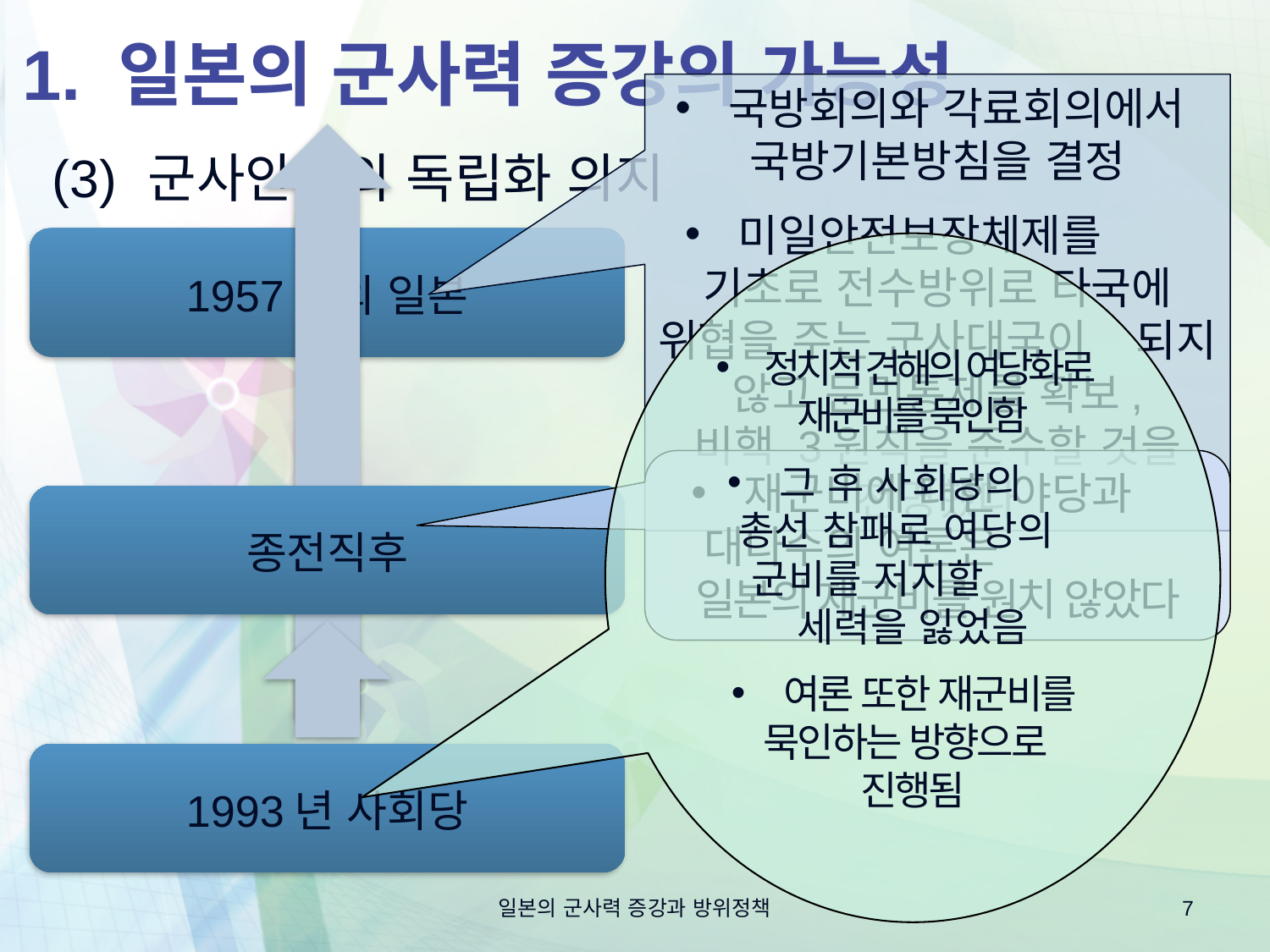

# 1. 일본의 군사력 증강의 가능성
 국방회의와 각료회의에서 국방기본방침을 결정

 미일안전보장체제를       기초로 전수방위로 타국에 위협을 주는 군사대국이    되지 않고 문민통제를 확보,
비핵 3원칙을 준수할 것을 천명했다
 군사안보의 독립화 의지
1957년의 일본
종전직후
1993년 사회당
 정치적 견해의 여당화로 재군비를 묵인함

 그 후 사회당의      총선 참패로 여당의    군비를 저지할         세력을 잃었음

 여론 또한 재군비를 묵인하는 방향으로   진행됨
 재군비에 대한 야당과    대다수의 여론은               일본의 재군비를 원치 않았다
일본의 군사력 증강과 방위정책
7